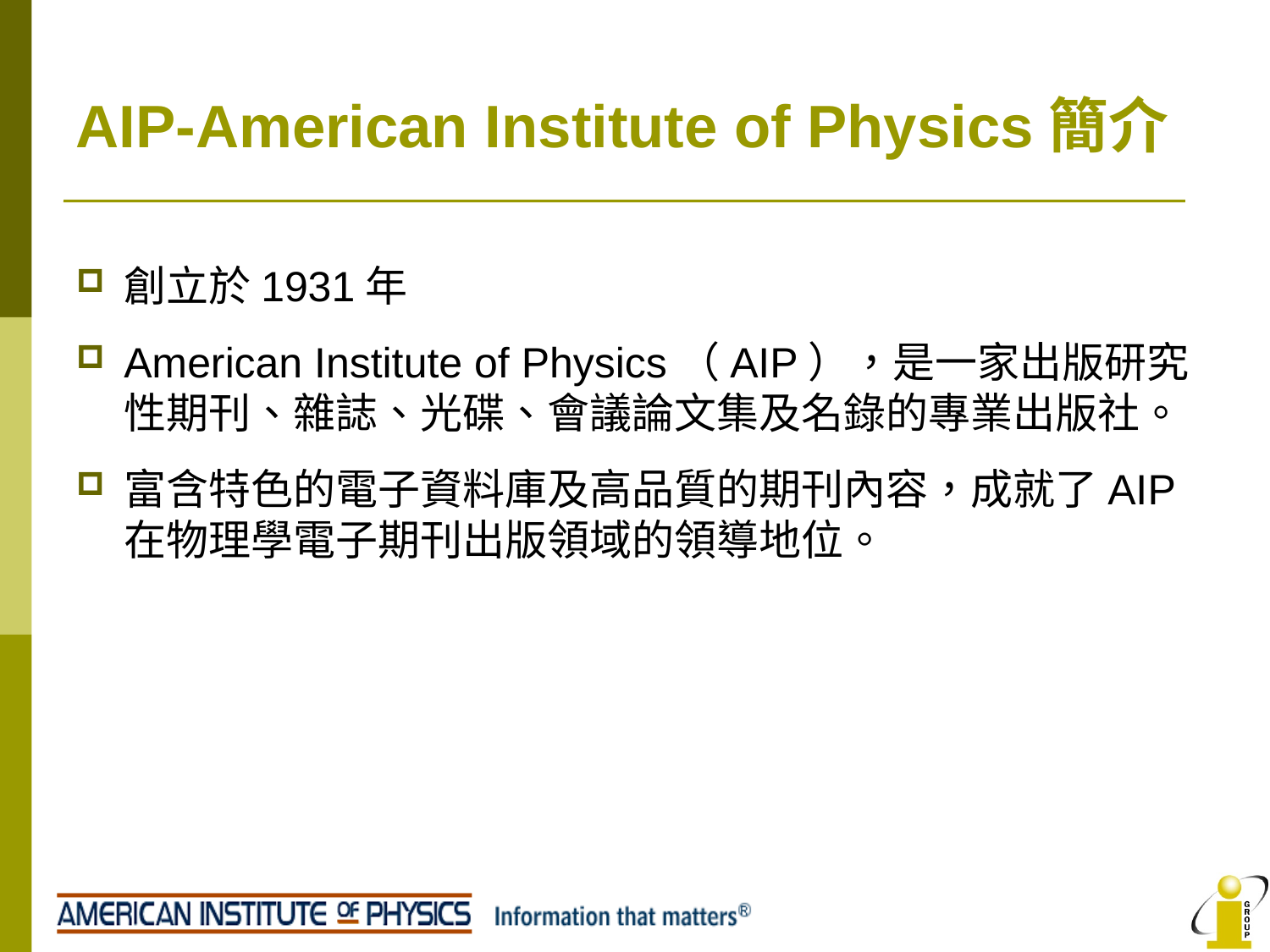

AIP-American Institute of Physics簡介
創立於1931年
American Institute of Physics（AIP），是一家出版研究性期刊、雜誌、光碟、會議論文集及名錄的專業出版社。
富含特色的電子資料庫及高品質的期刊內容，成就了AIP在物理學電子期刊出版領域的領導地位。